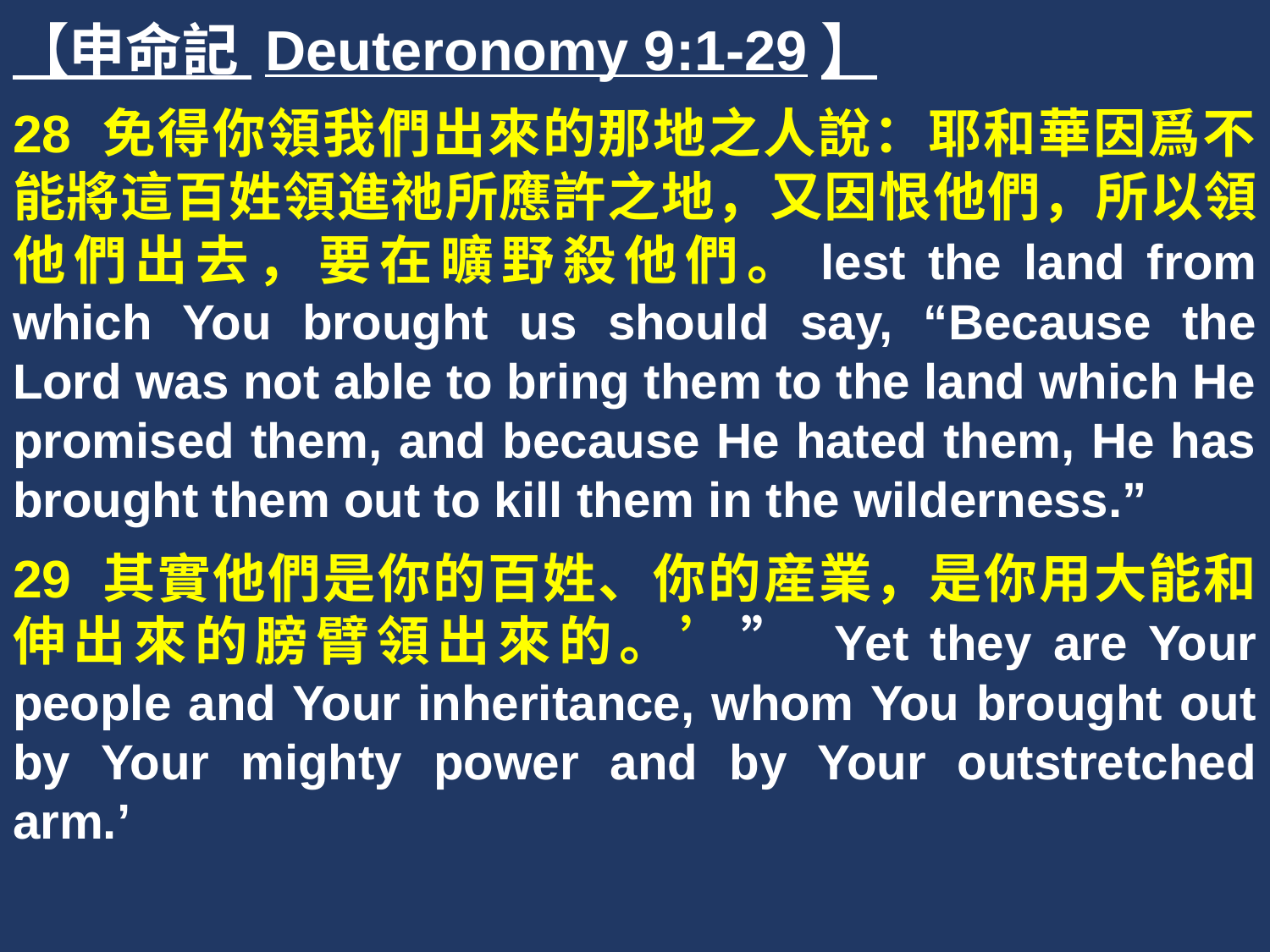

【申命記 Deuteronomy 9:1-29】
28 免得你領我們出來的那地之人說：耶和華因爲不能將這百姓領進祂所應許之地，又因恨他們，所以領他們出去，要在曠野殺他們。lest the land from which You brought us should say, “Because the Lord was not able to bring them to the land which He promised them, and because He hated them, He has brought them out to kill them in the wilderness.”
29 其實他們是你的百姓、你的産業，是你用大能和伸出來的膀臂領出來的。’” Yet they are Your people and Your inheritance, whom You brought out by Your mighty power and by Your outstretched arm.’